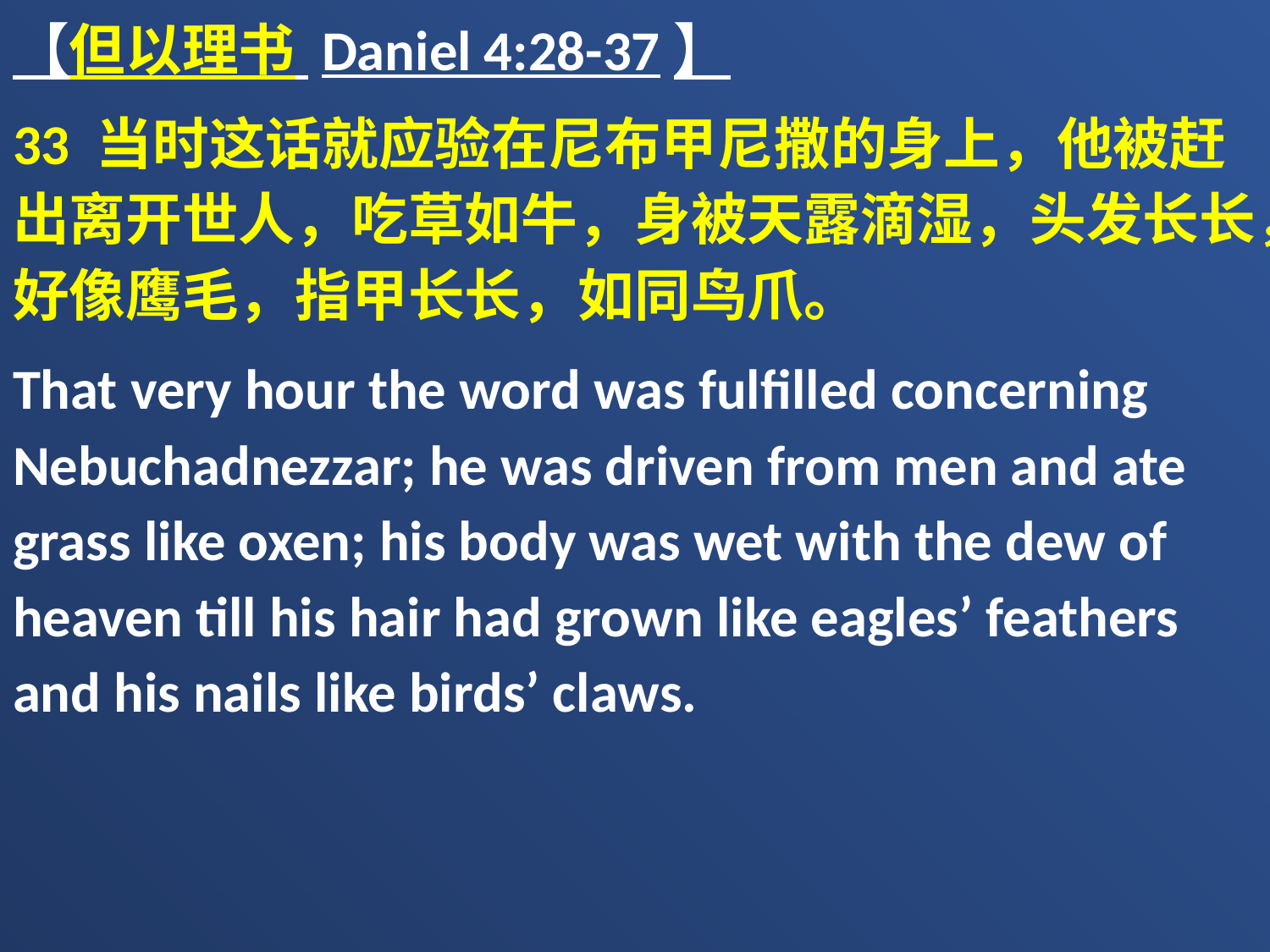

【但以理书 Daniel 4:28-37】
33 当时这话就应验在尼布甲尼撒的身上，他被赶出离开世人，吃草如牛，身被天露滴湿，头发长长，好像鹰毛，指甲长长，如同鸟爪。
That very hour the word was fulfilled concerning Nebuchadnezzar; he was driven from men and ate grass like oxen; his body was wet with the dew of heaven till his hair had grown like eagles’ feathers and his nails like birds’ claws.